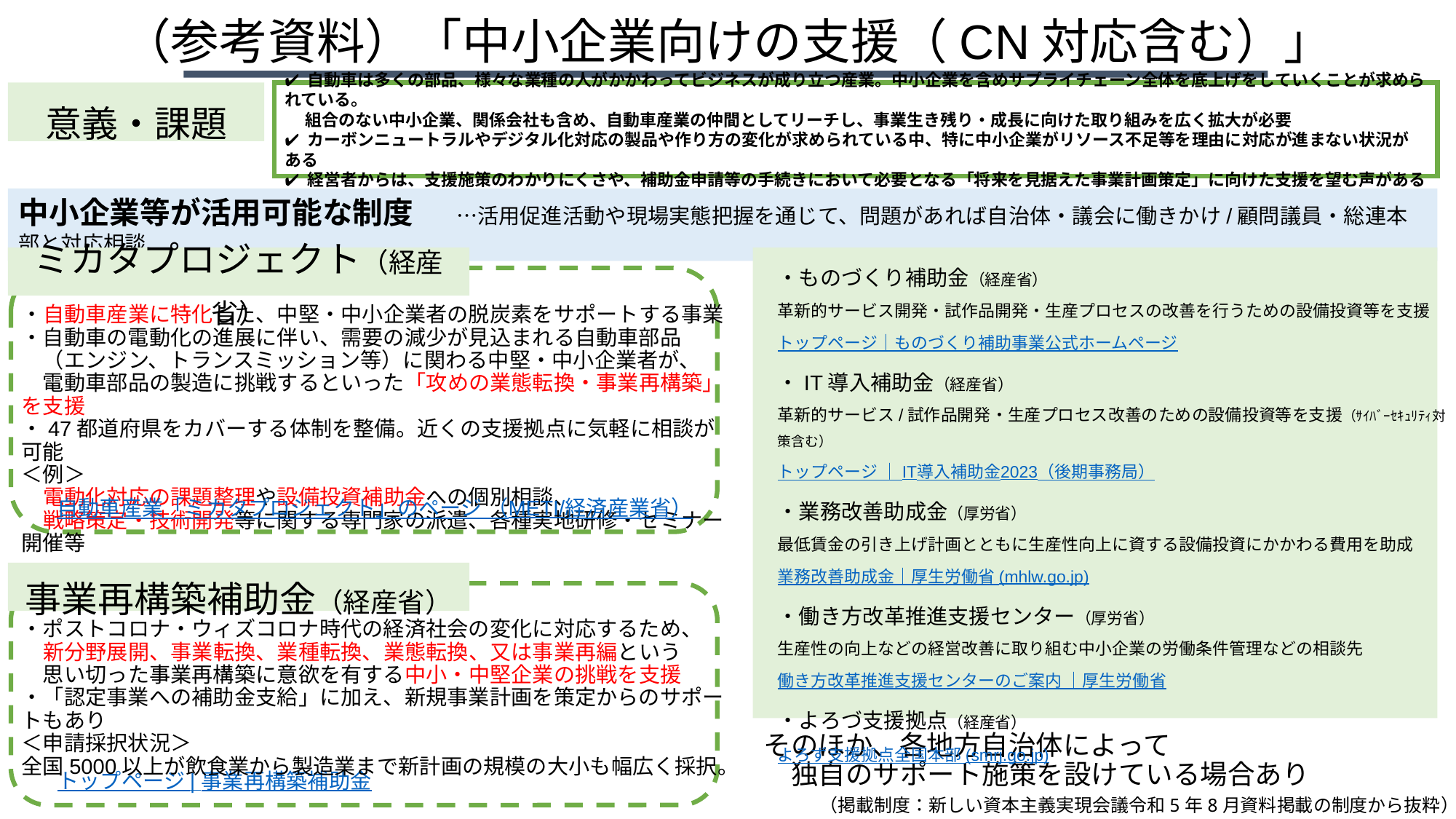

（参考資料）「中小企業向けの支援（CN対応含む）」

意義・課題
✔ 自動車は多くの部品、様々な業種の人がかかわってビジネスが成り立つ産業。中小企業を含めサプライチェーン全体を底上げをしていくことが求められている。
　 組合のない中小企業、関係会社も含め、自動車産業の仲間としてリーチし、事業生き残り・成長に向けた取り組みを広く拡大が必要
✔ カーボンニュートラルやデジタル化対応の製品や作り方の変化が求められている中、特に中小企業がリソース不足等を理由に対応が進まない状況がある
✔ 経営者からは、支援施策のわかりにくさや、補助金申請等の手続きにおいて必要となる「将来を見据えた事業計画策定」に向けた支援を望む声がある
中小企業等が活用可能な制度　　…活用促進活動や現場実態把握を通じて、問題があれば自治体・議会に働きかけ/顧問議員・総連本部と対応相談
・ものづくり補助金（経産省）
革新的サービス開発・試作品開発・生産プロセスの改善を行うための設備投資等を支援
トップページ｜ものづくり補助事業公式ホームページ
・IT導入補助金（経産省）
革新的サービス/試作品開発・生産プロセス改善のための設備投資等を支援（ｻｲﾊﾞｰｾｷｭﾘﾃｨ対策含む）
トップページ ｜ IT導入補助金2023（後期事務局）
・業務改善助成金（厚労省）
最低賃金の引き上げ計画とともに生産性向上に資する設備投資にかかわる費用を助成
業務改善助成金｜厚生労働省 (mhlw.go.jp)
・働き方改革推進支援センター（厚労省）
生産性の向上などの経営改善に取り組む中小企業の労働条件管理などの相談先
働き方改革推進支援センターのご案内 ｜厚生労働省
・よろづ支援拠点（経産省）
よろず支援拠点全国本部 (smrj.go.jp)

ミカタプロジェクト（経産省）

・自動車産業に特化した、中堅・中小企業者の脱炭素をサポートする事業
・自動車の電動化の進展に伴い、需要の減少が見込まれる自動車部品
　（エンジン、トランスミッション等）に関わる中堅・中小企業者が、
　電動車部品の製造に挑戦するといった「攻めの業態転換・事業再構築」を支援
・47都道府県をカバーする体制を整備。近くの支援拠点に気軽に相談が可能
＜例＞
　電動化対応の課題整理や設備投資補助金への個別相談、
　戦略策定・技術開発等に関する専門家の派遣、各種実地研修・セミナー開催等
自動車産業「ミカタプロジェクト」のページ （METI/経済産業省）
事業再構築補助金（経産省）

・ポストコロナ・ウィズコロナ時代の経済社会の変化に対応するため、
　新分野展開、事業転換、業種転換、業態転換、又は事業再編という
　思い切った事業再構築に意欲を有する中小・中堅企業の挑戦を支援
・「認定事業への補助金支給」に加え、新規事業計画を策定からのサポートもあり
＜申請採択状況＞
全国5000以上が飲食業から製造業まで新計画の規模の大小も幅広く採択。
そのほか、各地方自治体によって
　独自のサポート施策を設けている場合あり
トップページ | 事業再構築補助金
（掲載制度：新しい資本主義実現会議令和5年8月資料掲載の制度から抜粋）